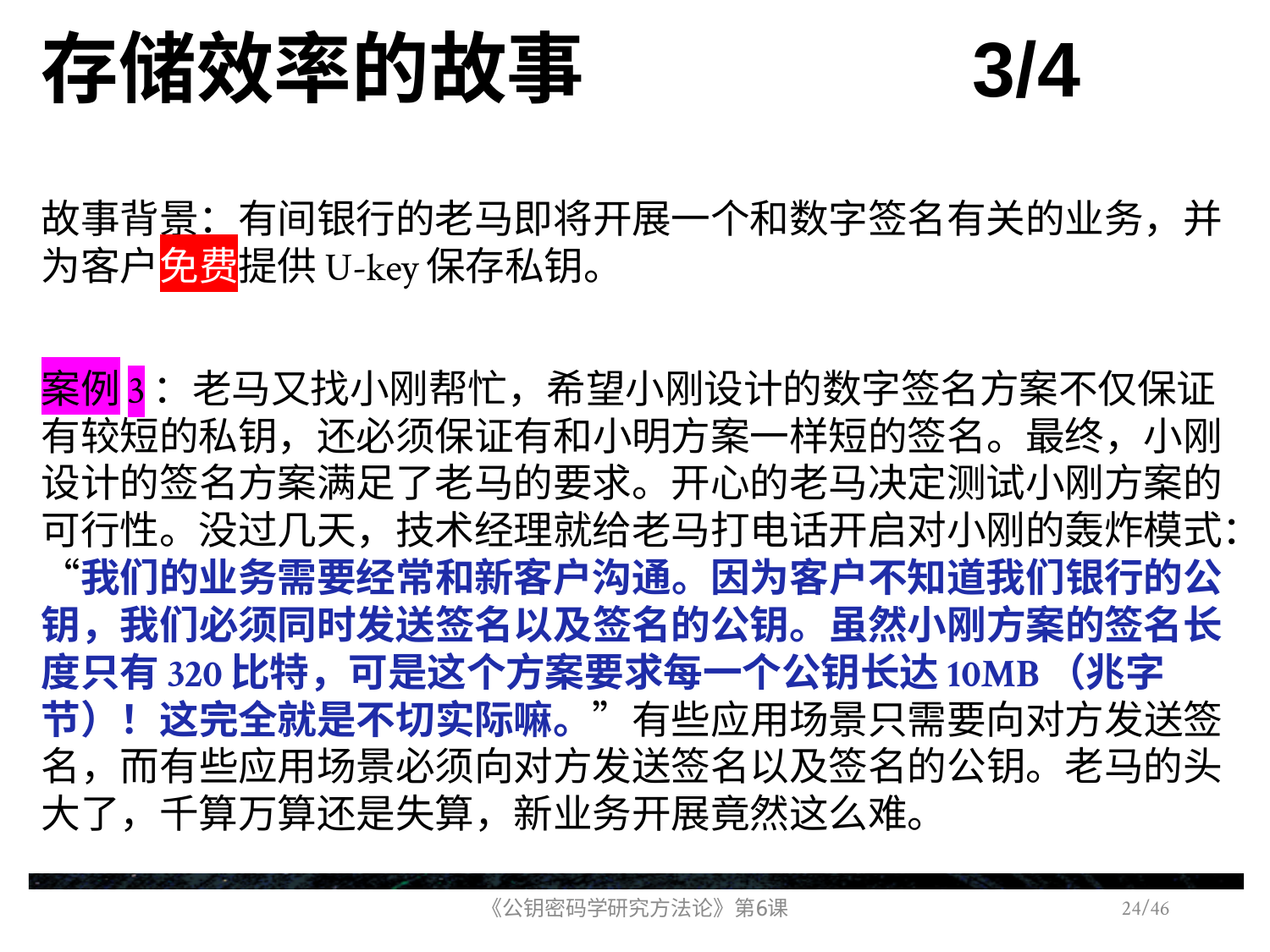

# 存储效率的故事                     3/4
故事背景：有间银行的老马即将开展一个和数字签名有关的业务，并为客户免费提供U-key保存私钥。

案例3：老马又找小刚帮忙，希望小刚设计的数字签名方案不仅保证有较短的私钥，还必须保证有和小明方案一样短的签名。最终，小刚设计的签名方案满足了老马的要求。开心的老马决定测试小刚方案的可行性。没过几天，技术经理就给老马打电话开启对小刚的轰炸模式：“我们的业务需要经常和新客户沟通。因为客户不知道我们银行的公钥，我们必须同时发送签名以及签名的公钥。虽然小刚方案的签名长度只有320比特，可是这个方案要求每一个公钥长达10MB（兆字节）！这完全就是不切实际嘛。”有些应用场景只需要向对方发送签名，而有些应用场景必须向对方发送签名以及签名的公钥。老马的头大了，千算万算还是失算，新业务开展竟然这么难。
《公钥密码学研究方法论》第6课
24/46